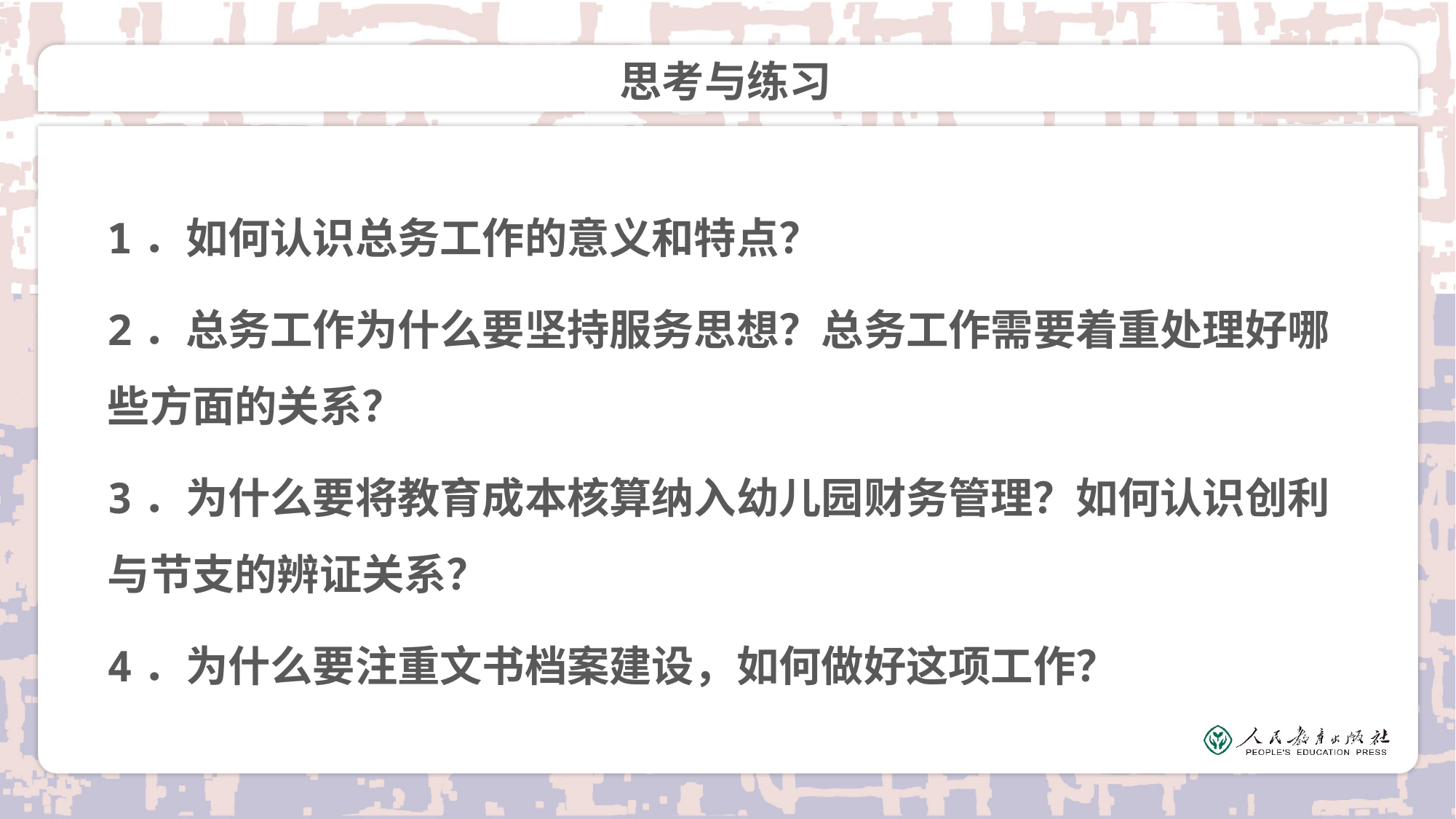

# 思考与练习
1．如何认识总务工作的意义和特点？
2．总务工作为什么要坚持服务思想？总务工作需要着重处理好哪些方面的关系？
3．为什么要将教育成本核算纳入幼儿园财务管理？如何认识创利与节支的辨证关系？
4．为什么要注重文书档案建设，如何做好这项工作？